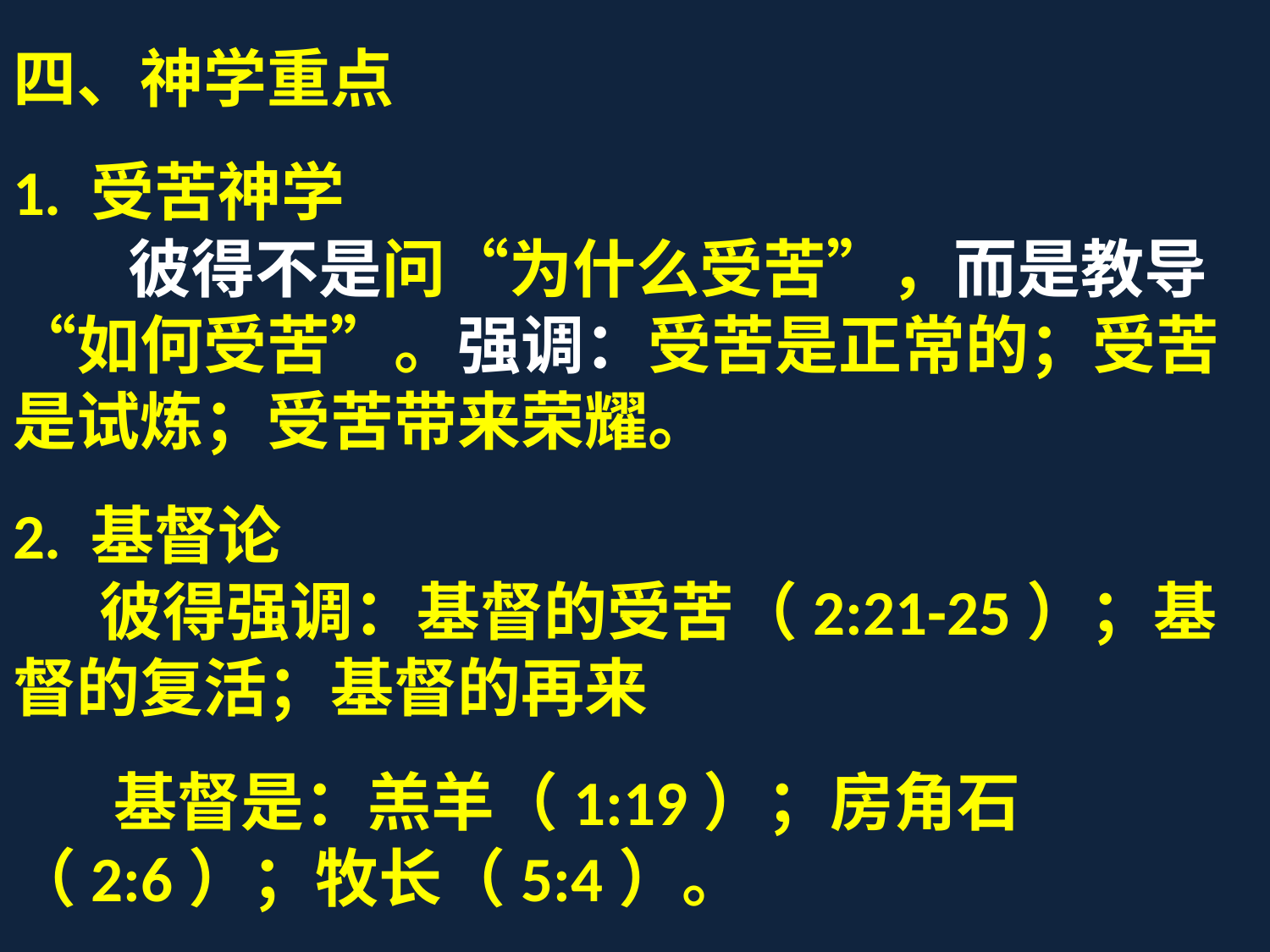

四、神学重点

1. 受苦神学
       彼得不是问“为什么受苦”，而是教导“如何受苦”。强调：受苦是正常的；受苦是试炼；受苦带来荣耀。

2. 基督论
     彼得强调：基督的受苦（2:21-25）；基督的复活；基督的再来

      基督是：羔羊（1:19）；房角石（2:6）；牧长（5:4）。